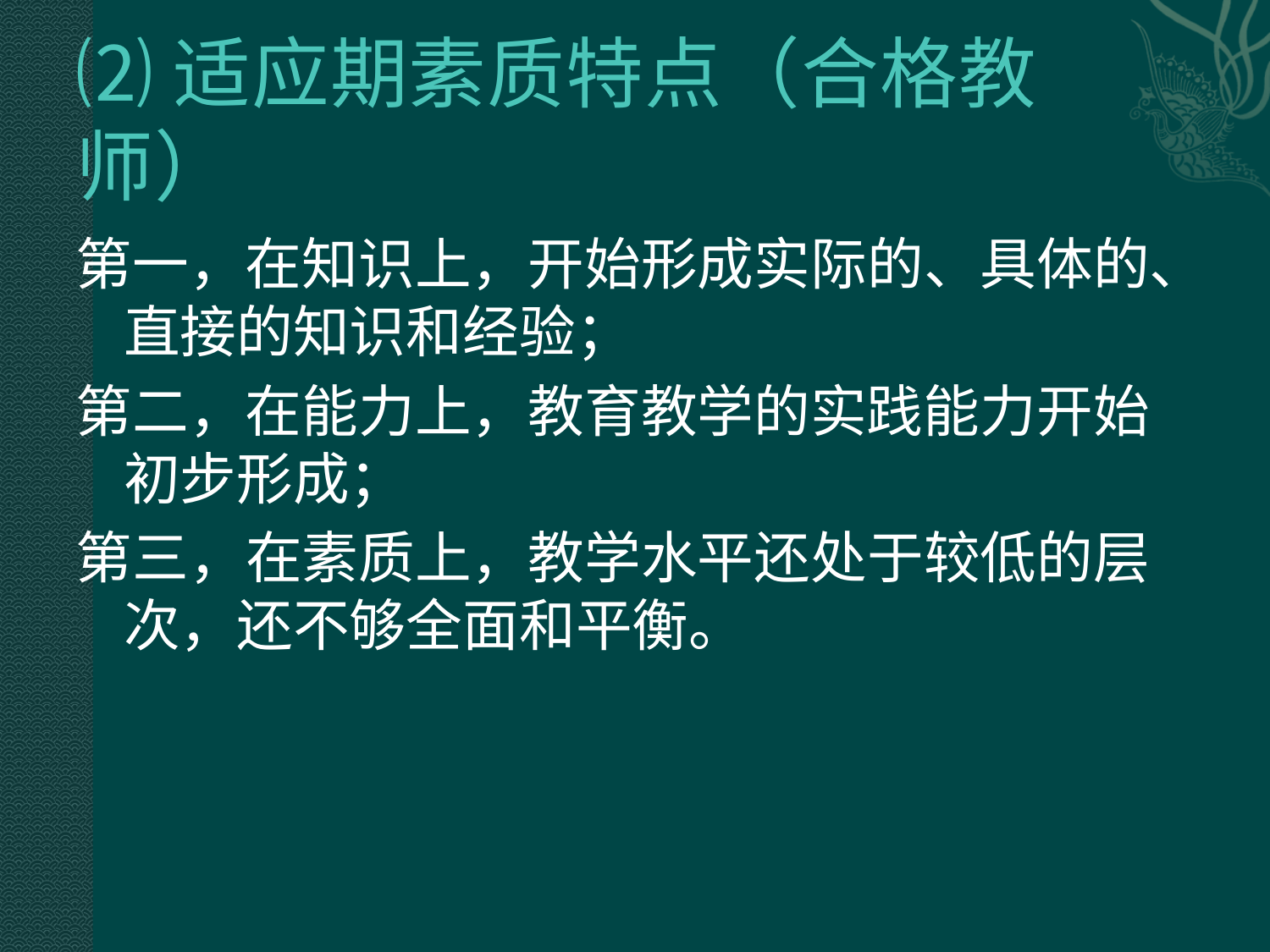

# ⑵适应期素质特点（合格教师）
第一，在知识上，开始形成实际的、具体的、直接的知识和经验；
第二，在能力上，教育教学的实践能力开始初步形成；
第三，在素质上，教学水平还处于较低的层次，还不够全面和平衡。